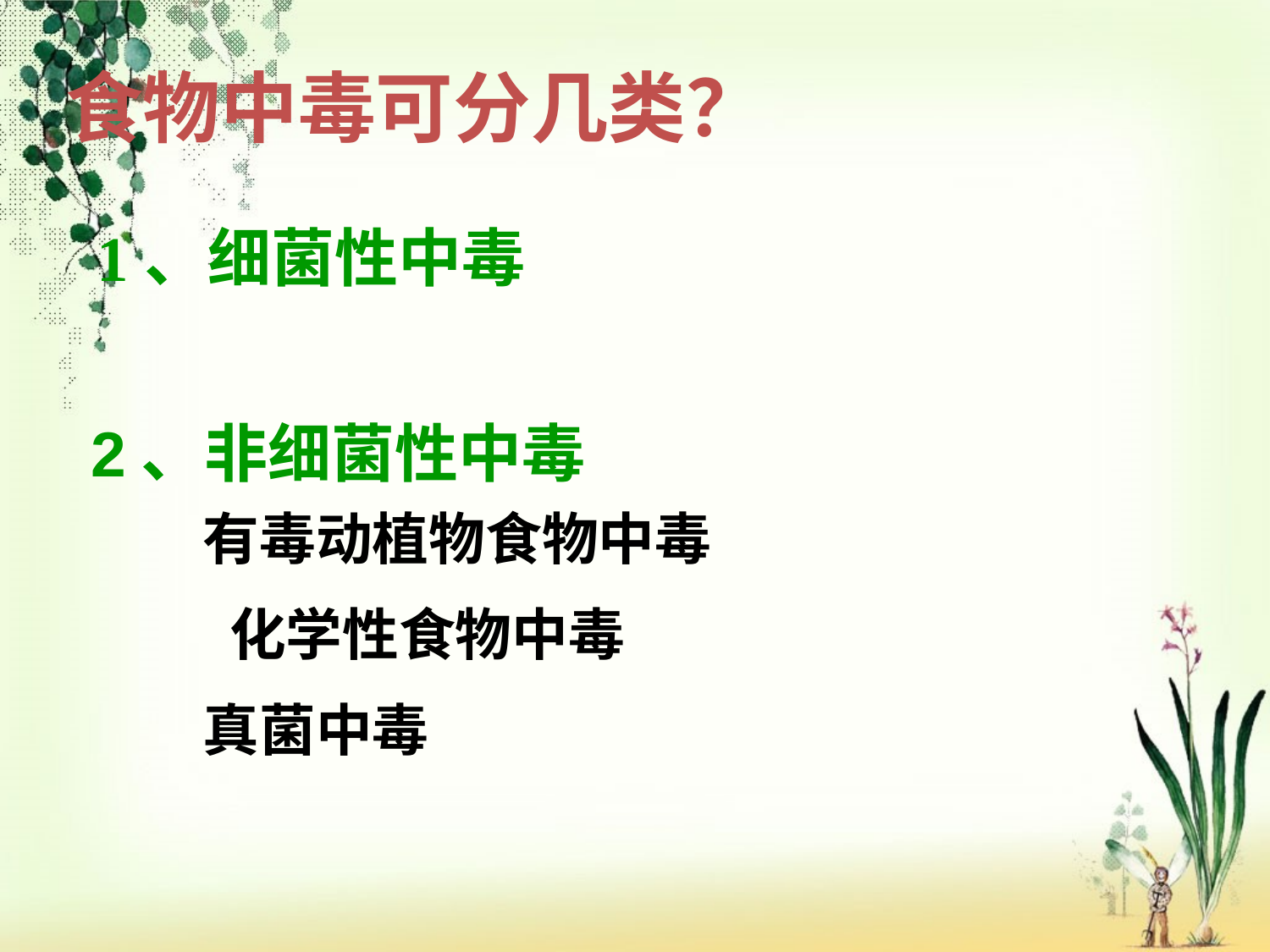

食物中毒可分几类？
1、细菌性中毒
2、非细菌性中毒
有毒动植物食物中毒
 化学性食物中毒
真菌中毒